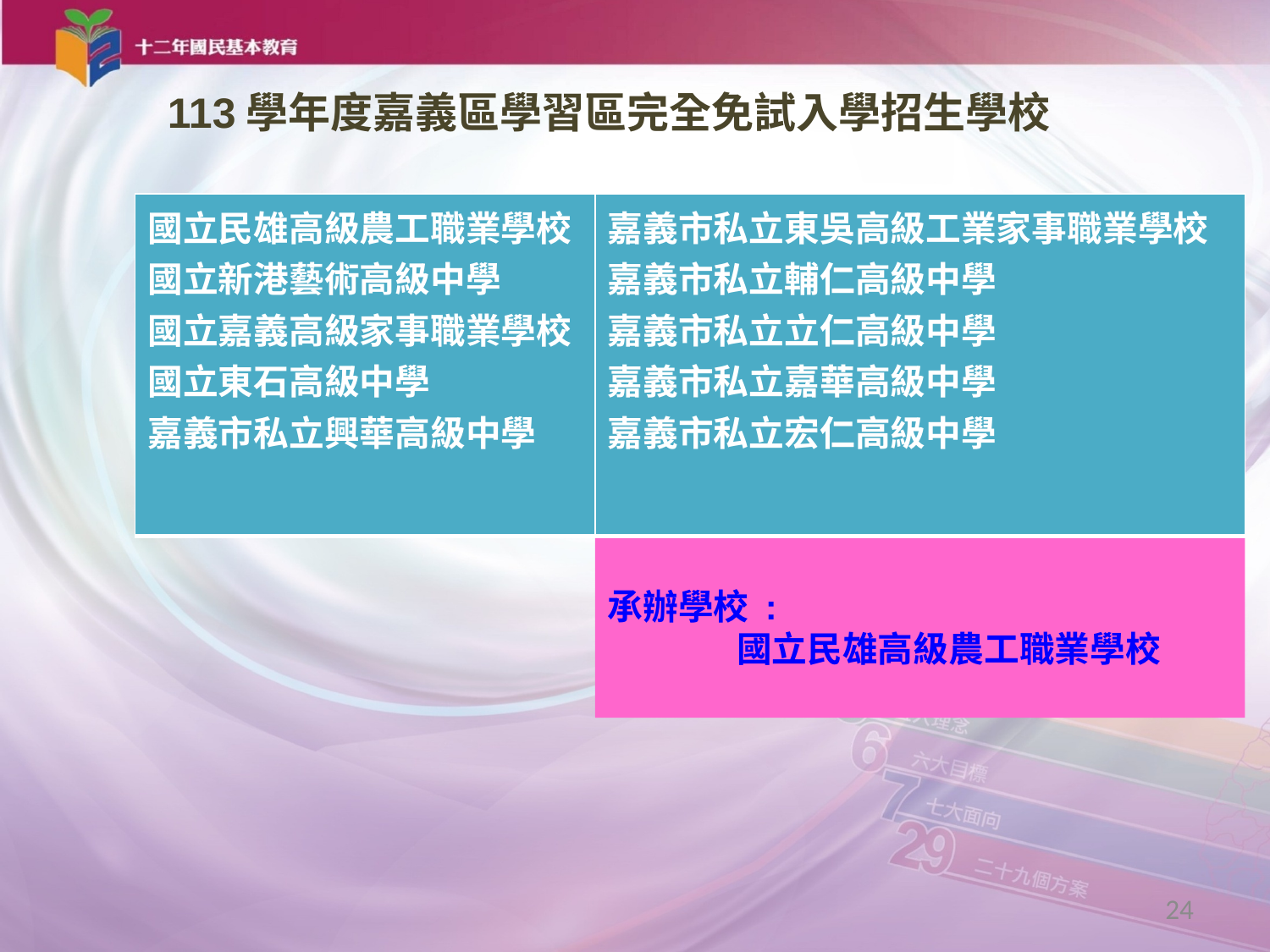

# 113學年度嘉義區學習區完全免試入學招生學校
| 國立民雄高級農工職業學校 國立新港藝術高級中學 國立嘉義高級家事職業學校 國立東石高級中學 嘉義市私立興華高級中學 | 嘉義市私立東吳高級工業家事職業學校 嘉義市私立輔仁高級中學 嘉義市私立立仁高級中學 嘉義市私立嘉華高級中學 嘉義市私立宏仁高級中學 |
| --- | --- |

承辦學校 :
               國立民雄高級農工職業學校

24